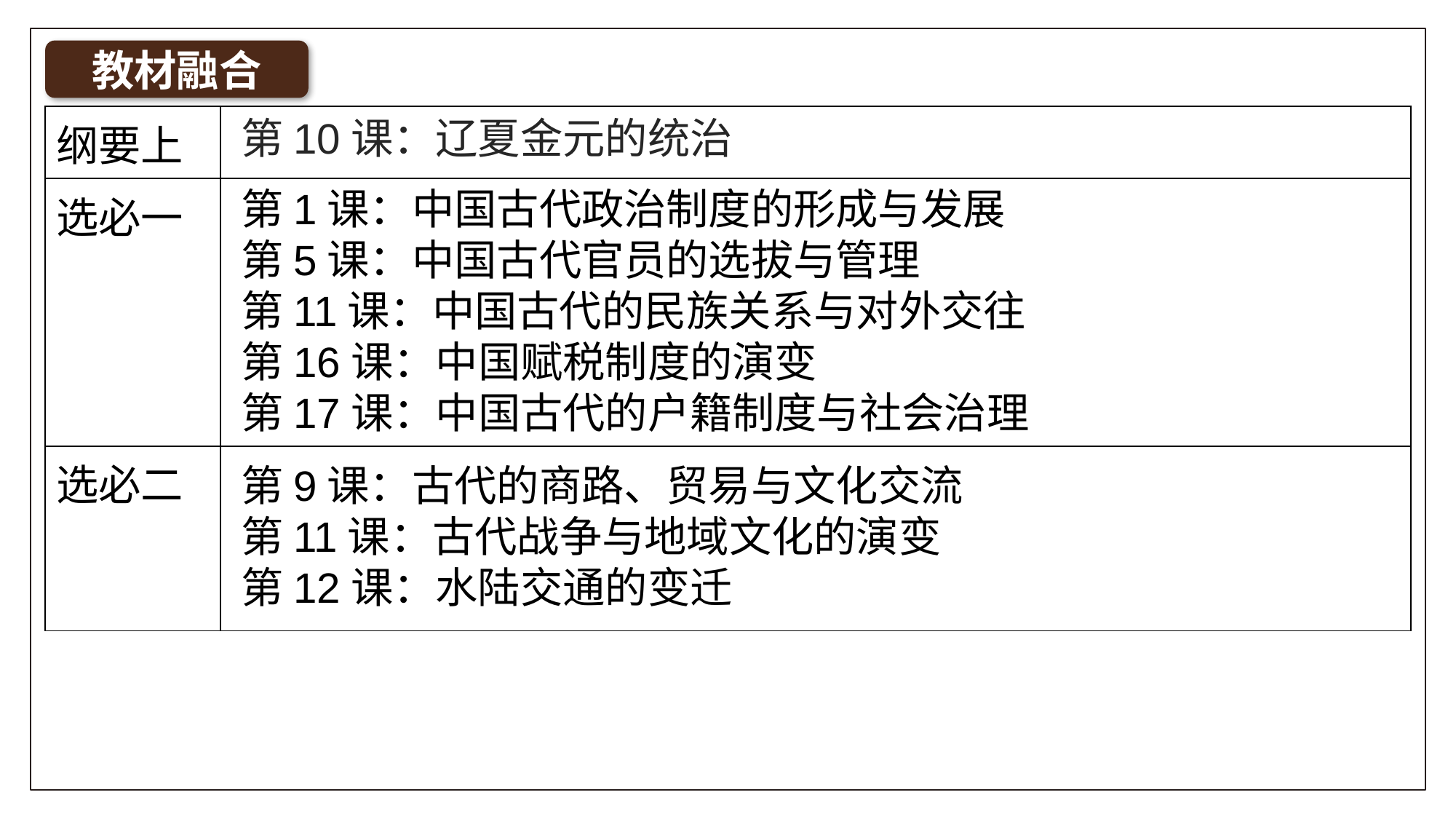

教材融合
| 纲要上 |  |
| --- | --- |
| 选必一 |  |
| 选必二 |  |
第10课：辽夏金元的统治
第1课：中国古代政治制度的形成与发展
第5课：中国古代官员的选拔与管理
第11课：中国古代的民族关系与对外交往
第16课：中国赋税制度的演变
第17课：中国古代的户籍制度与社会治理
第9课：古代的商路、贸易与文化交流
第11课：古代战争与地域文化的演变
第12课：水陆交通的变迁